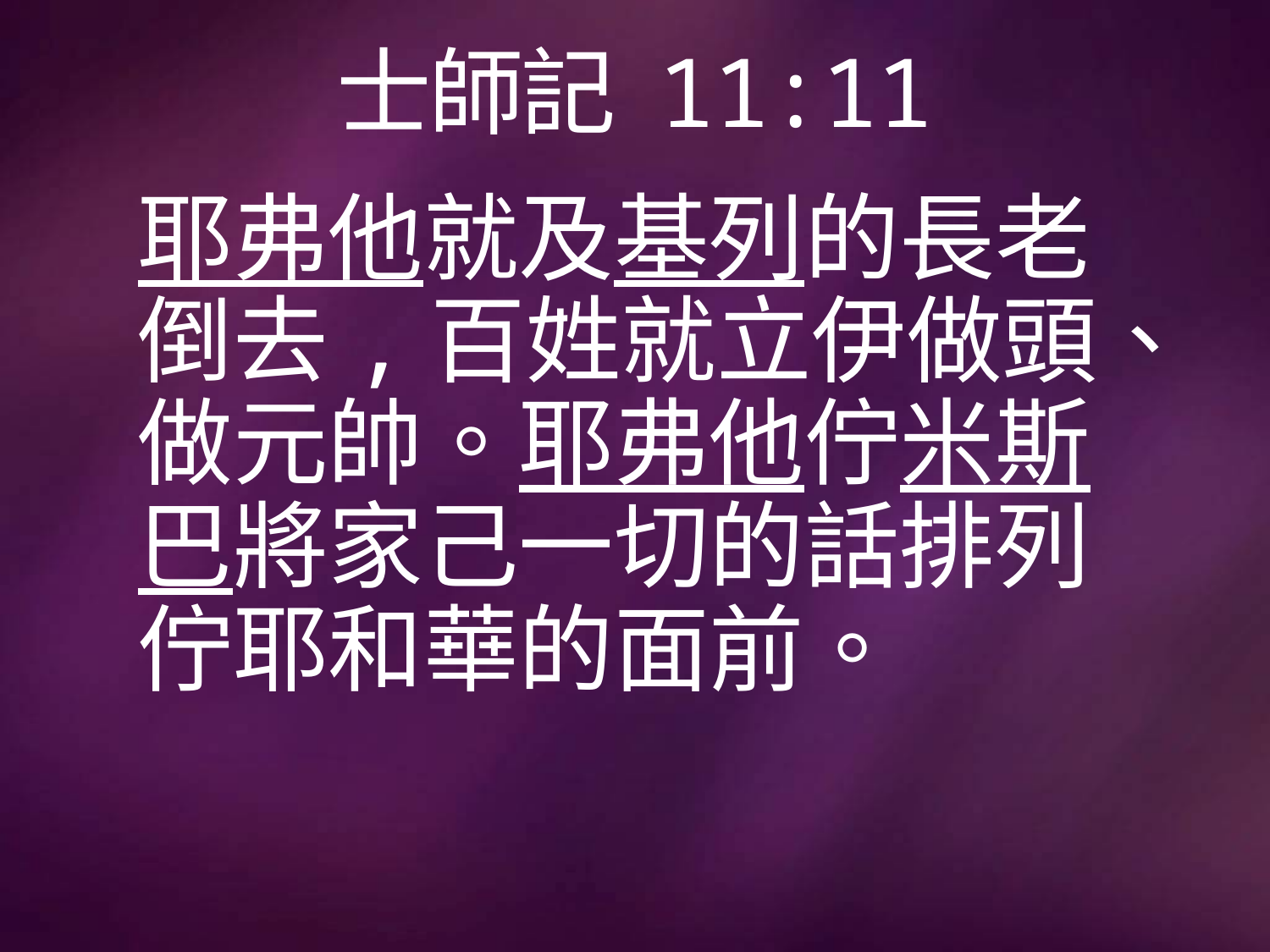

# 士師記 11:11
耶弗他就及基列的長老倒去,百姓就立伊做頭、做元帥。耶弗他佇米斯巴將家己一切的話排列佇耶和華的面前。